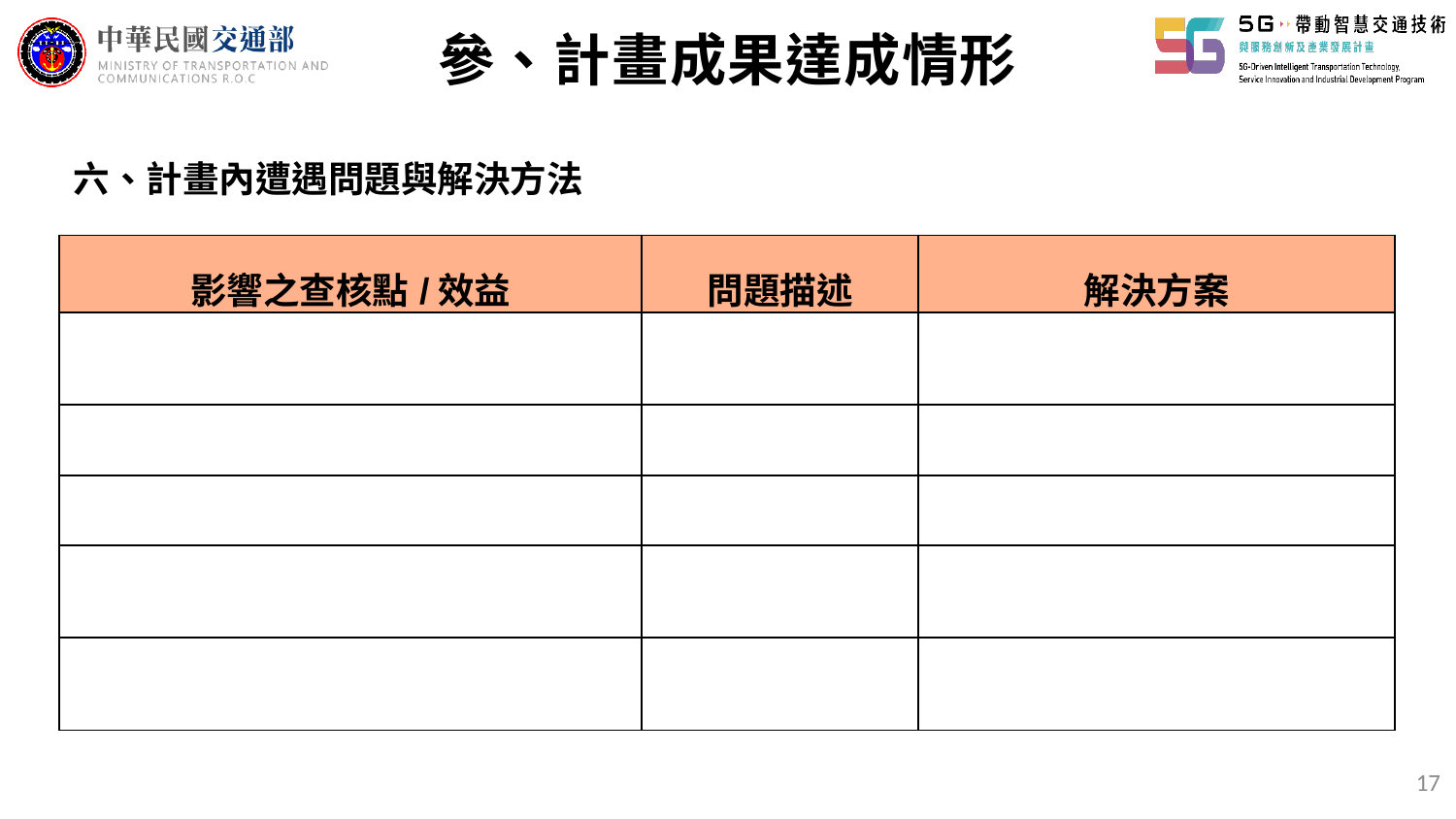

參、計畫成果達成情形
六、計畫內遭遇問題與解決方法
| 影響之查核點/效益 | 問題描述 | 解決方案 |
| --- | --- | --- |
|  |  |  |
|  |  |  |
|  |  |  |
|  |  |  |
|  |  |  |
17